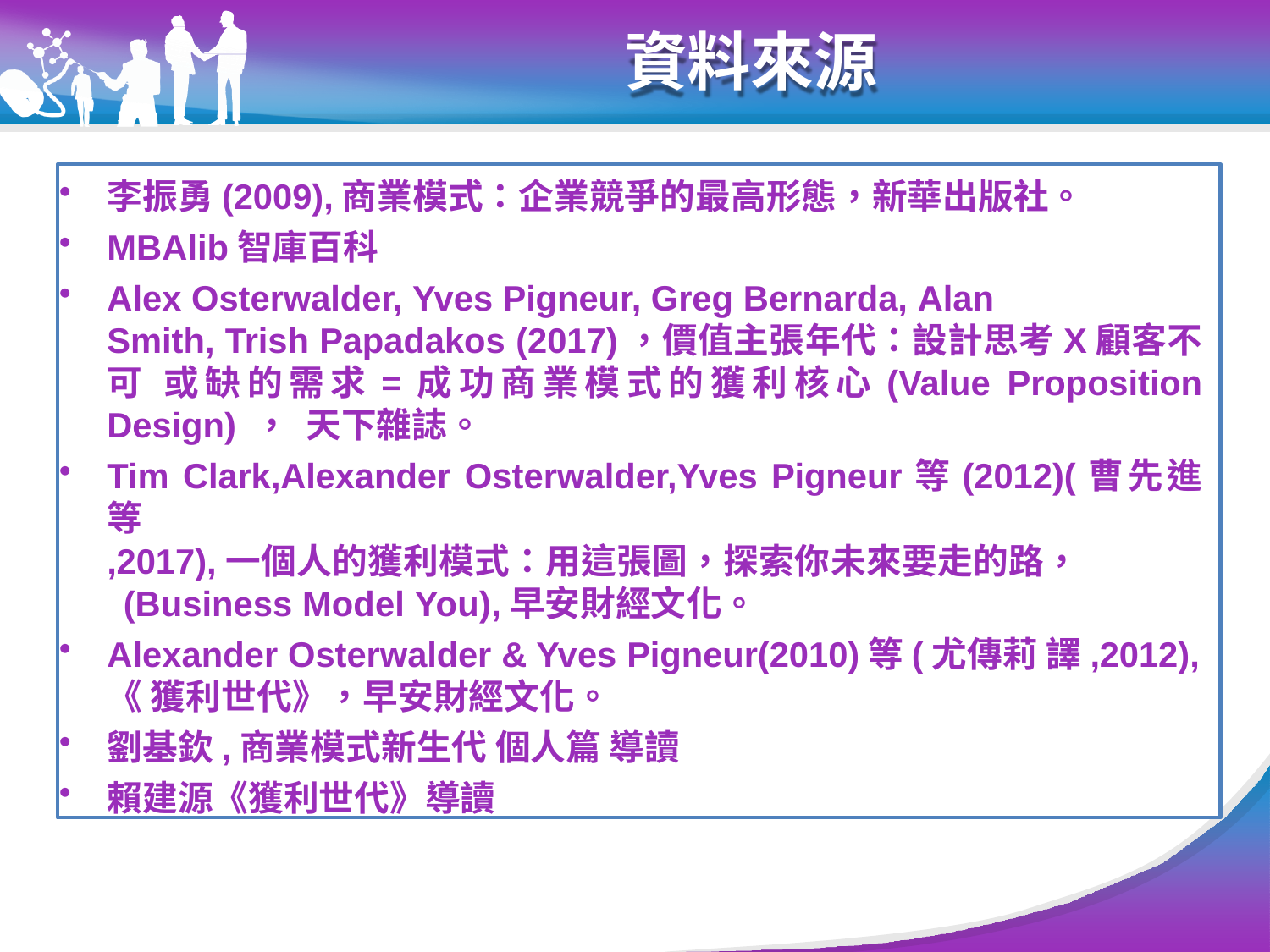

# 資料來源

李振勇(2009),商業模式：企業競爭的最高形態，新華出版社。
MBAlib智庫百科
Alex Osterwalder, Yves Pigneur, Greg Bernarda, Alan
Smith, Trish Papadakos (2017)，價值主張年代：設計思考X顧客不可 或缺的需求=成功商業模式的獲利核心(Value Proposition Design) ，  天下雜誌。
Tim Clark,Alexander Osterwalder,Yves Pigneur等(2012)(曹先進等
,2017),一個人的獲利模式：用這張圖，探索你未來要走的路，  (Business Model You),早安財經文化。
Alexander Osterwalder & Yves Pigneur(2010)等(尤傳莉 譯,2012),《 獲利世代》，早安財經文化。
劉基欽,商業模式新生代 個人篇 導讀
賴建源《獲利世代》導讀